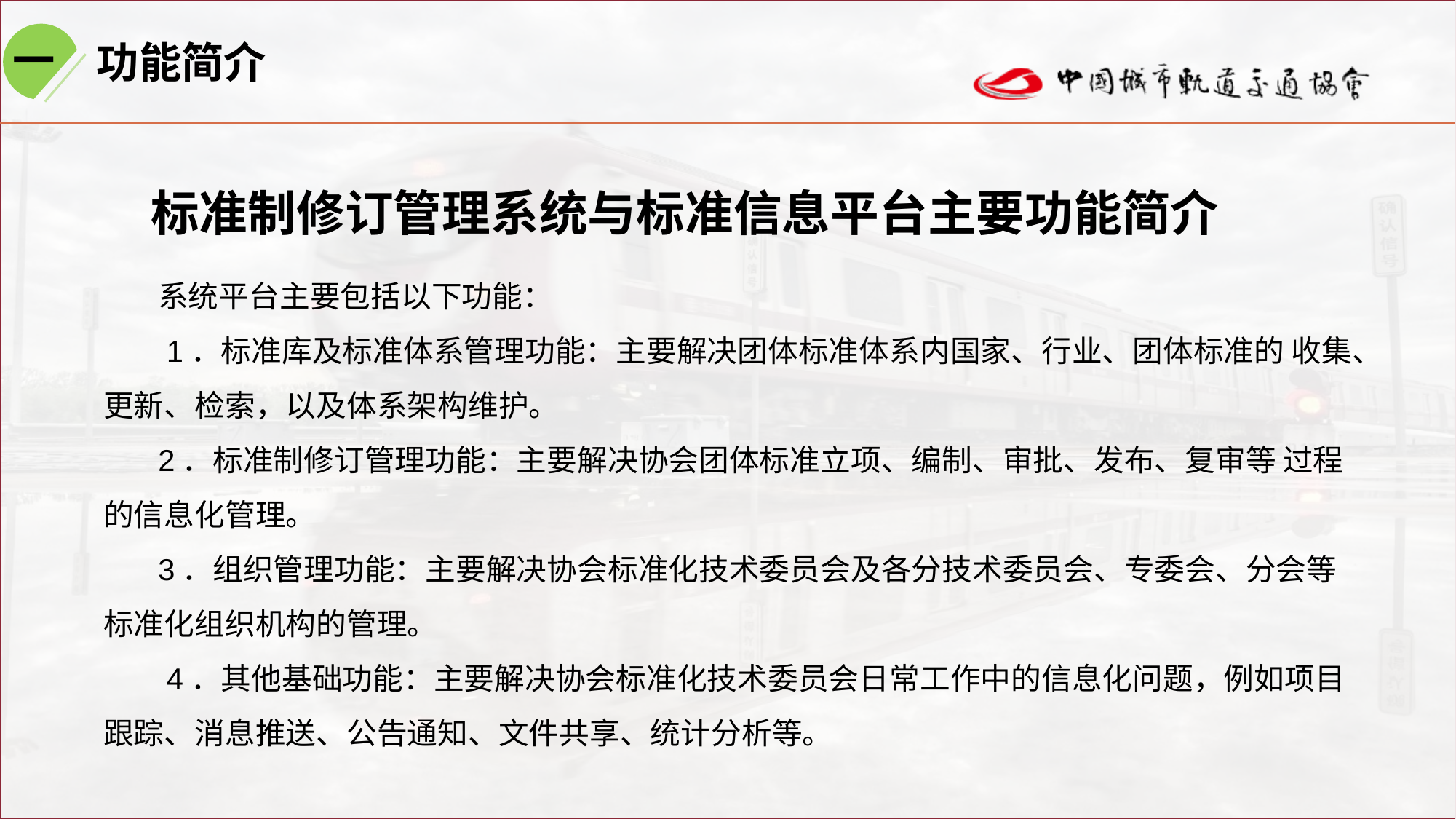

一
功能简介

标准制修订管理系统与标准信息平台主要功能简介
系统平台主要包括以下功能：
 1．标准库及标准体系管理功能：主要解决团体标准体系内国家、行业、团体标准的 收集、更新、检索，以及体系架构维护。
2．标准制修订管理功能：主要解决协会团体标准立项、编制、审批、发布、复审等 过程的信息化管理。
3．组织管理功能：主要解决协会标准化技术委员会及各分技术委员会、专委会、分会等标准化组织机构的管理。
 4．其他基础功能：主要解决协会标准化技术委员会日常工作中的信息化问题，例如项目跟踪、消息推送、公告通知、文件共享、统计分析等。